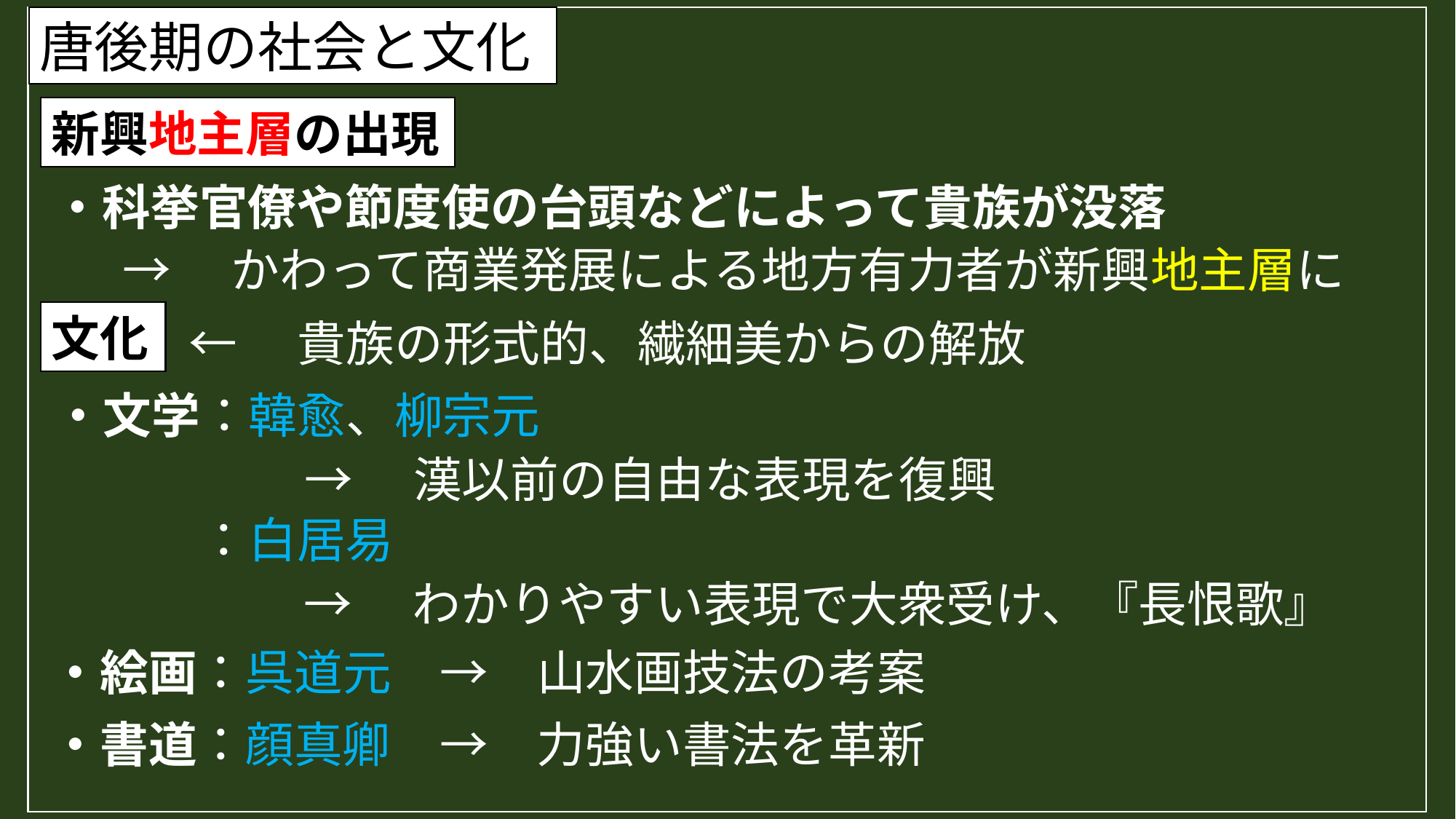

唐後期の社会と文化
新興地主層の出現
・科挙官僚や節度使の台頭などによって貴族が没落
→　かわって商業発展による地方有力者が新興地主層に
文化
←　貴族の形式的、繊細美からの解放
・文学：韓愈、柳宗元
→　漢以前の自由な表現を復興
：白居易
→　わかりやすい表現で大衆受け、『長恨歌』
・絵画：呉道元　→　山水画技法の考案
・書道：顔真卿　→　力強い書法を革新